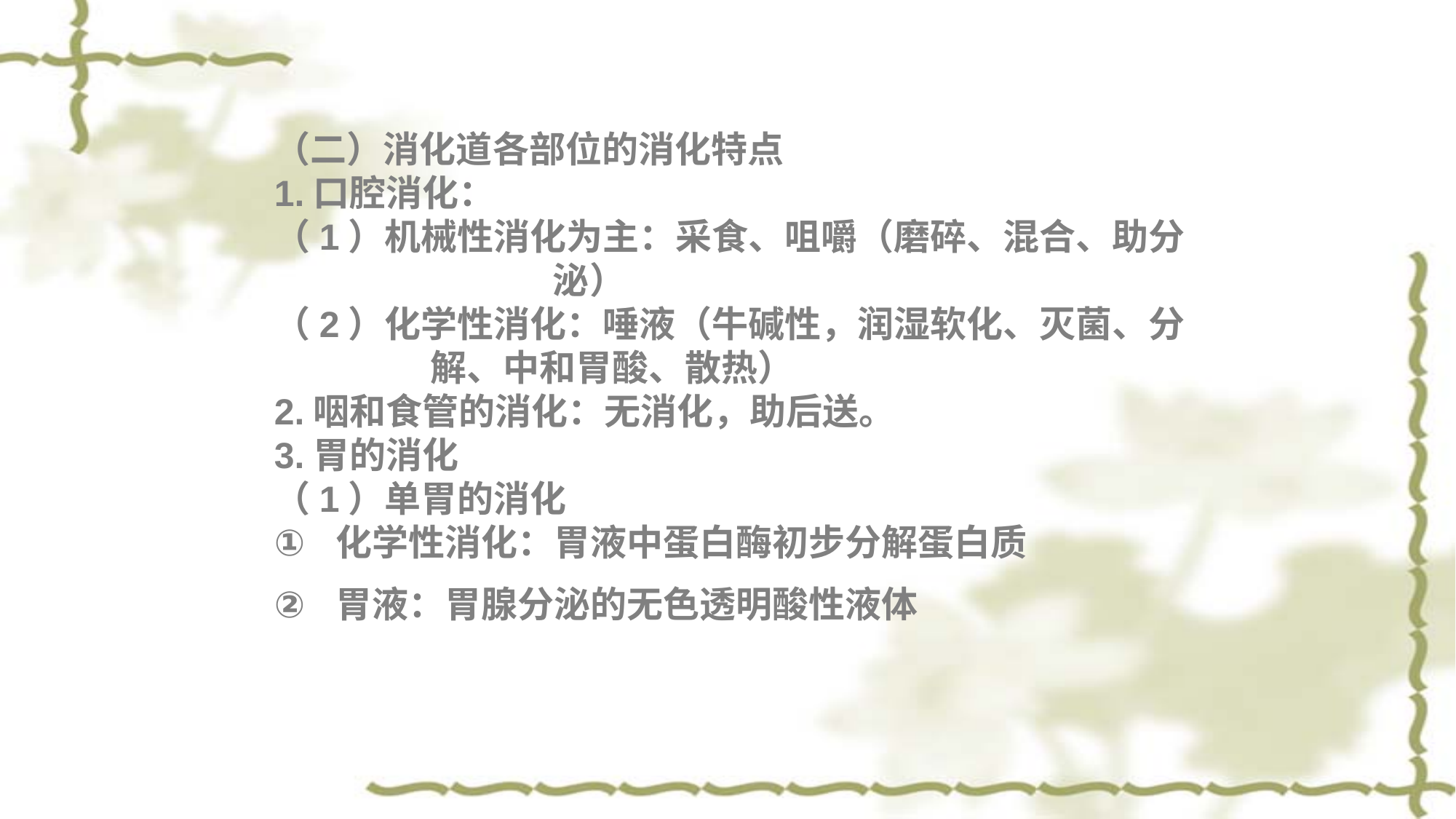

（二）消化道各部位的消化特点
1.口腔消化：
（1）机械性消化为主：采食、咀嚼（磨碎、混合、助分
                                 泌）
（2）化学性消化：唾液（牛碱性，润湿软化、灭菌、分
                  解、中和胃酸、散热）
2.咽和食管的消化：无消化，助后送。
3.胃的消化
（1）单胃的消化
化学性消化：胃液中蛋白酶初步分解蛋白质
胃液：胃腺分泌的无色透明酸性液体